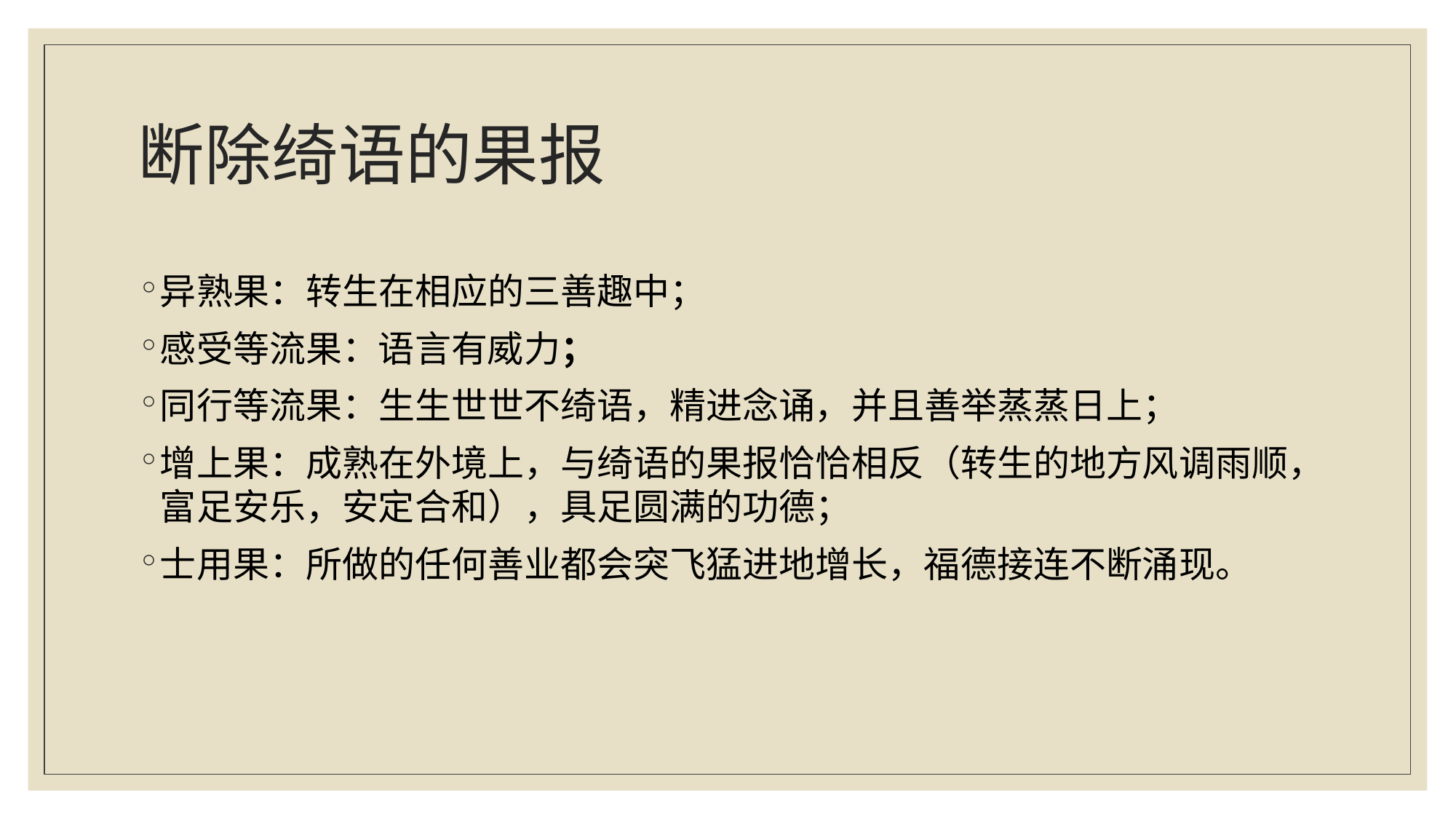

# 断除绮语的果报
异熟果：转生在相应的三善趣中；
感受等流果：语言有威力；
同行等流果：生生世世不绮语，精进念诵，并且善举蒸蒸日上；
增上果：成熟在外境上，与绮语的果报恰恰相反（转生的地方风调雨顺，富足安乐，安定合和），具足圆满的功德；
士用果：所做的任何善业都会突飞猛进地增长，福德接连不断涌现。